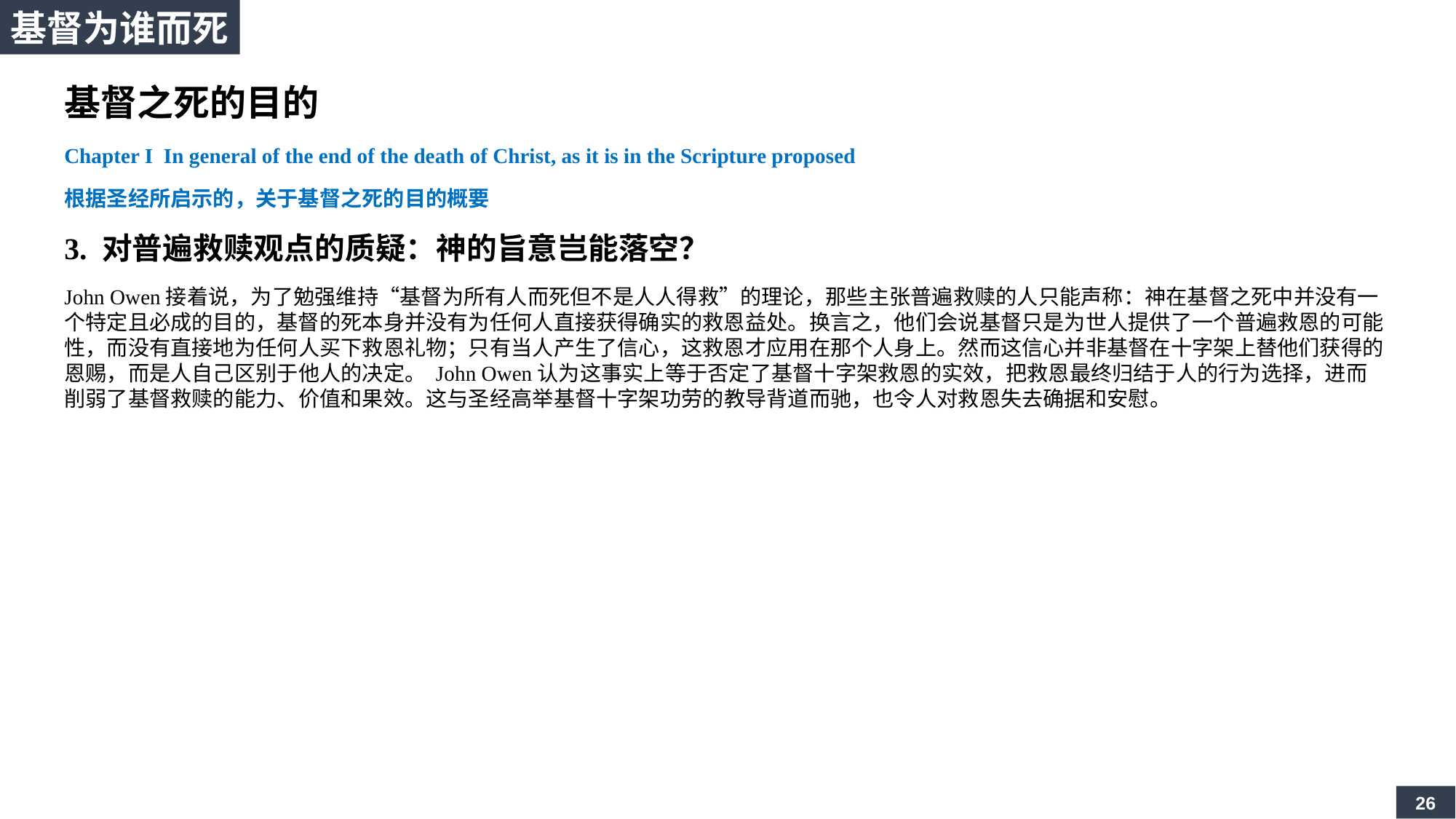

基督为谁而死
基督之死的目的
Chapter I  In general of the end of the death of Christ, as it is in the Scripture proposed
根据圣经所启示的，关于基督之死的目的概要
3. 对普遍救赎观点的质疑：神的旨意岂能落空？
John Owen接着说，为了勉强维持“基督为所有人而死但不是人人得救”的理论，那些主张普遍救赎的人只能声称：神在基督之死中并没有一个特定且必成的目的，基督的死本身并没有为任何人直接获得确实的救恩益处。换言之，他们会说基督只是为世人提供了一个普遍救恩的可能性，而没有直接地为任何人买下救恩礼物；只有当人产生了信心，这救恩才应用在那个人身上。然而这信心并非基督在十字架上替他们获得的恩赐，而是人自己区别于他人的决定。 John Owen认为这事实上等于否定了基督十字架救恩的实效，把救恩最终归结于人的行为选择，进而削弱了基督救赎的能力、价值和果效。这与圣经高举基督十字架功劳的教导背道而驰，也令人对救恩失去确据和安慰。
26